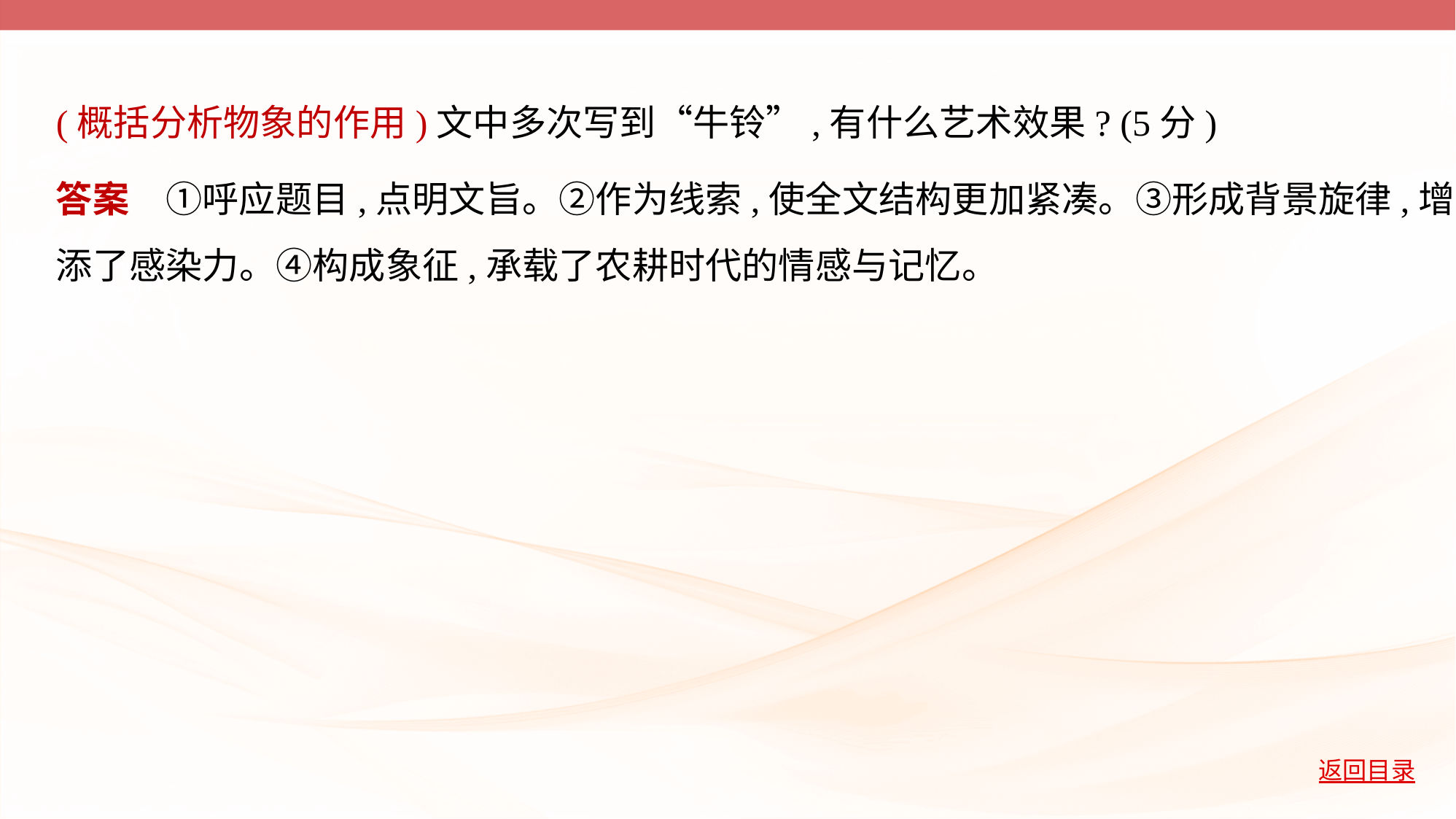

(概括分析物象的作用)文中多次写到“牛铃”,有什么艺术效果? (5分)
答案　①呼应题目,点明文旨。②作为线索,使全文结构更加紧凑。③形成背景旋律,增
添了感染力。④构成象征,承载了农耕时代的情感与记忆。